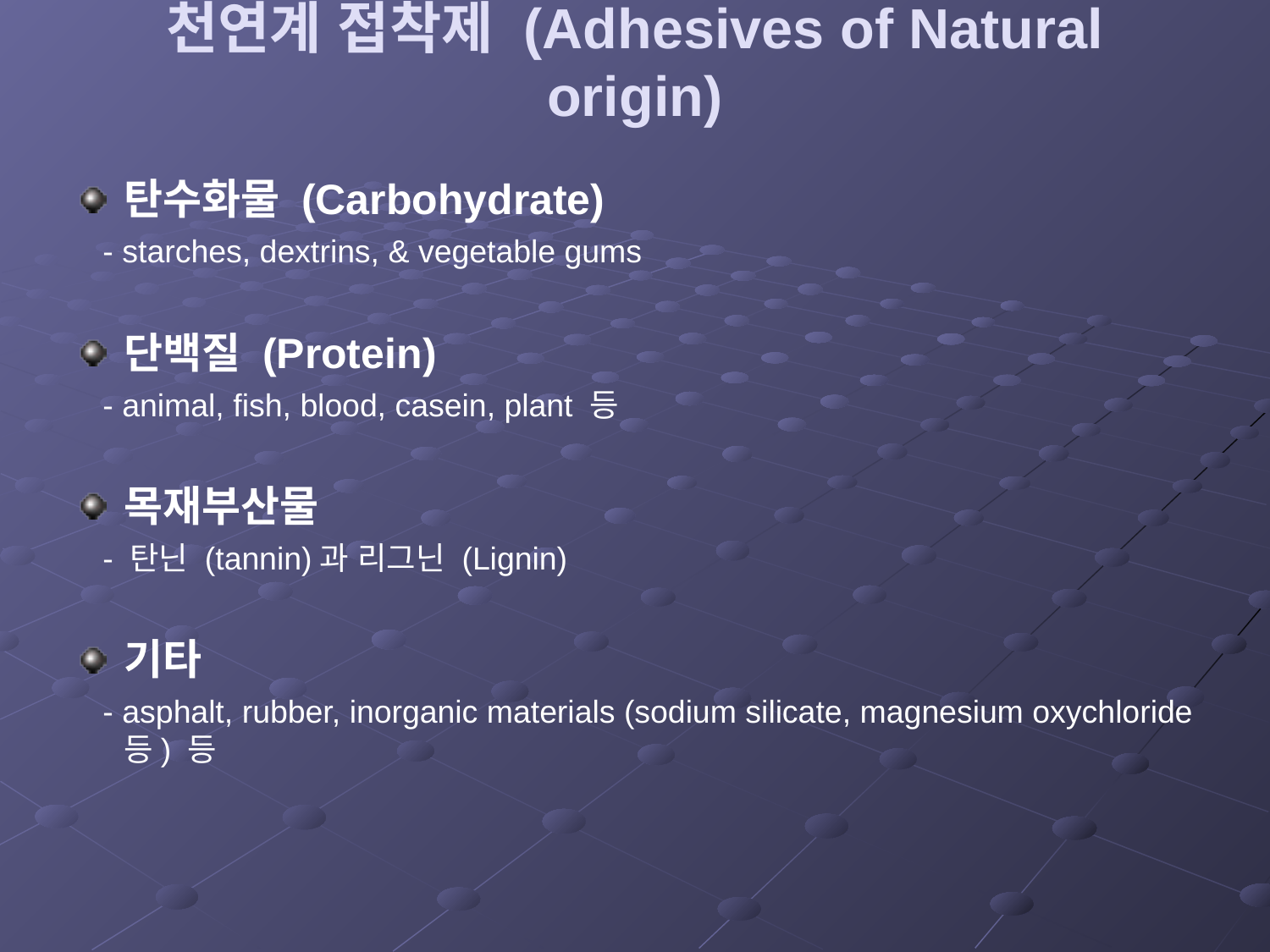

# 천연계 접착제 (Adhesives of Natural origin)
탄수화물 (Carbohydrate)
   - starches, dextrins, & vegetable gums

단백질 (Protein)
   - animal, fish, blood, casein, plant 등

목재부산물
   - 탄닌 (tannin)과 리그닌 (Lignin)

기타
   - asphalt, rubber, inorganic materials (sodium silicate, magnesium oxychloride 등) 등